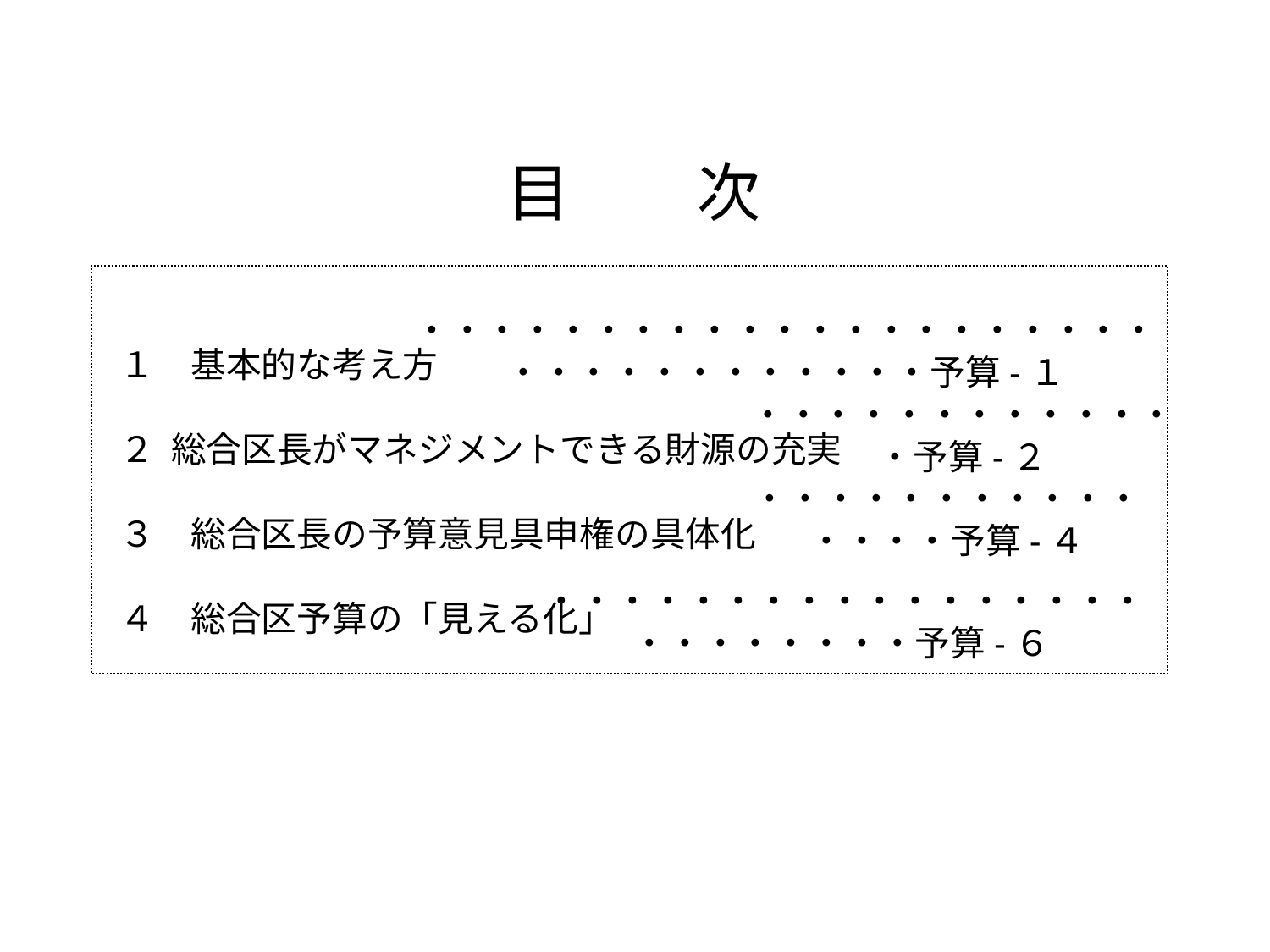

# 目　　次
 １　基本的な考え方
 ２  総合区長がマネジメントできる財源の充実
 ３　総合区長の予算意見具申権の具体化
 ４　総合区予算の「見える化」
・・・・・・・・・・・・・・・・・・・・・・・・・・・・・・・・・予算-１
・・・・・・・・・・・・・予算-２
・・・・・・・・・・・・・・・予算-４
　 ・・・・・・・・・・・・・・・・・・・・・・・・・予算-６